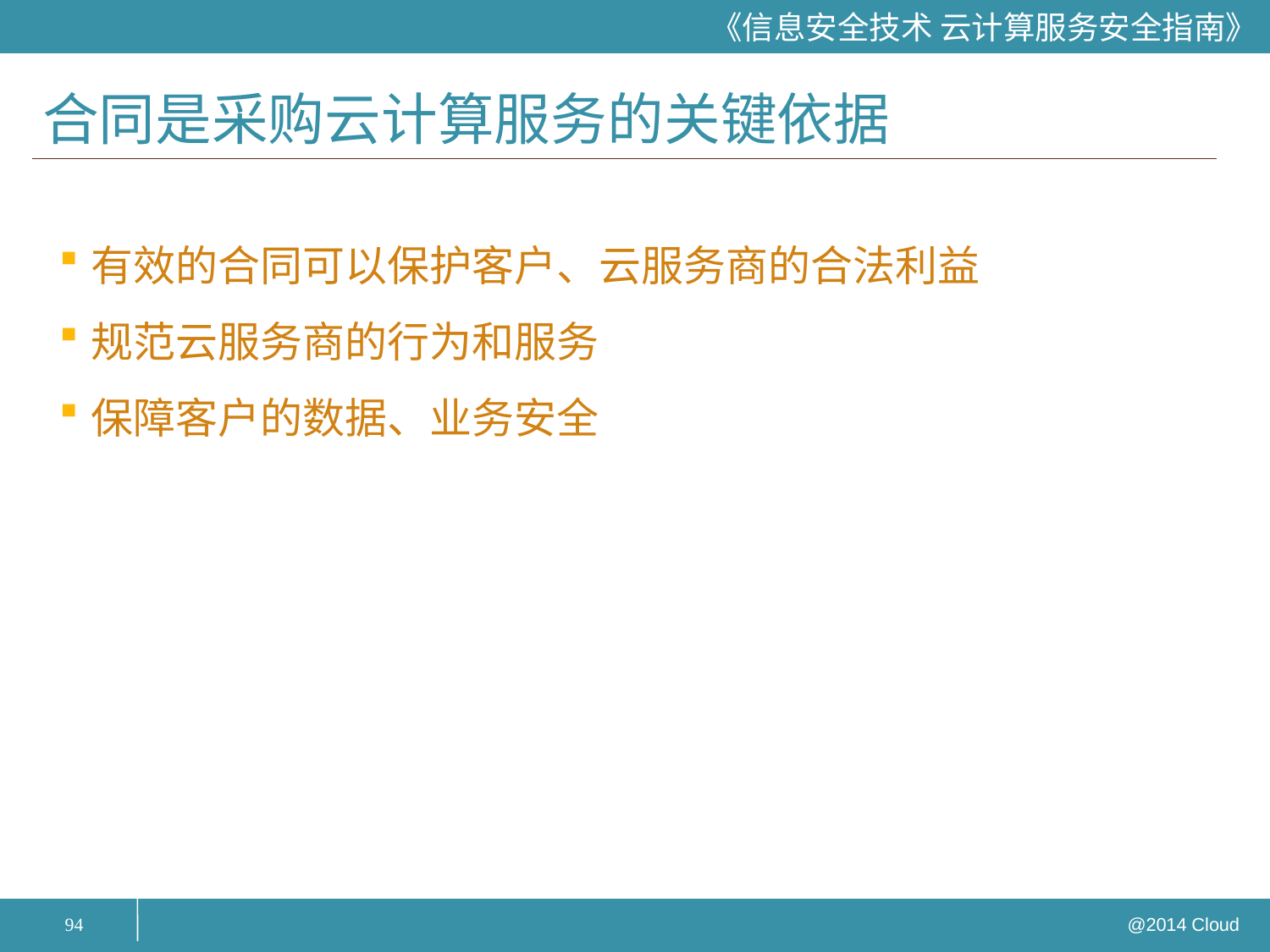

# 合同是采购云计算服务的关键依据
有效的合同可以保护客户、云服务商的合法利益
规范云服务商的行为和服务
保障客户的数据、业务安全
94